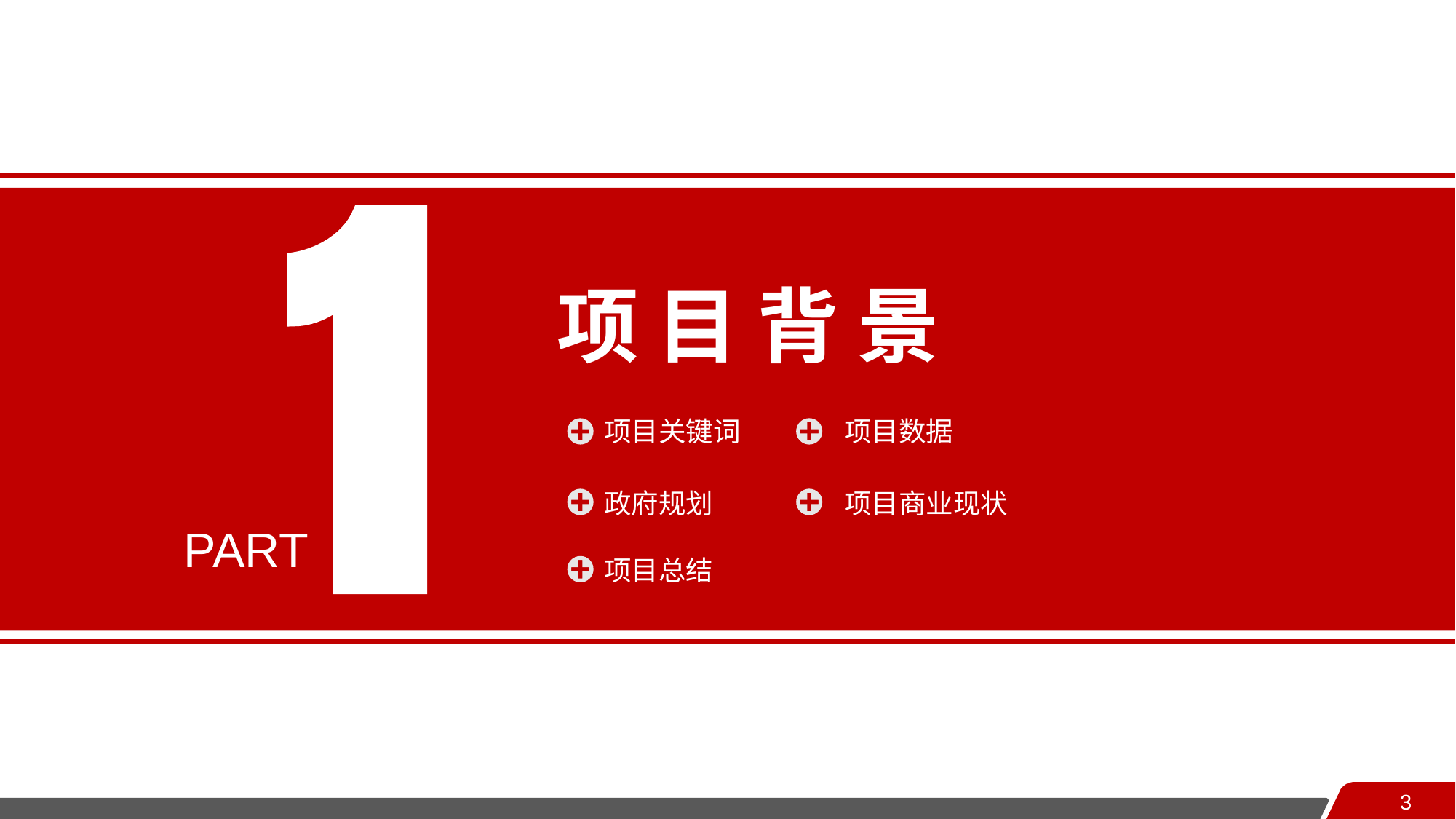

1
项 目 背 景
项目关键词
项目数据

政府规划
项目商业现状

PART
项目总结